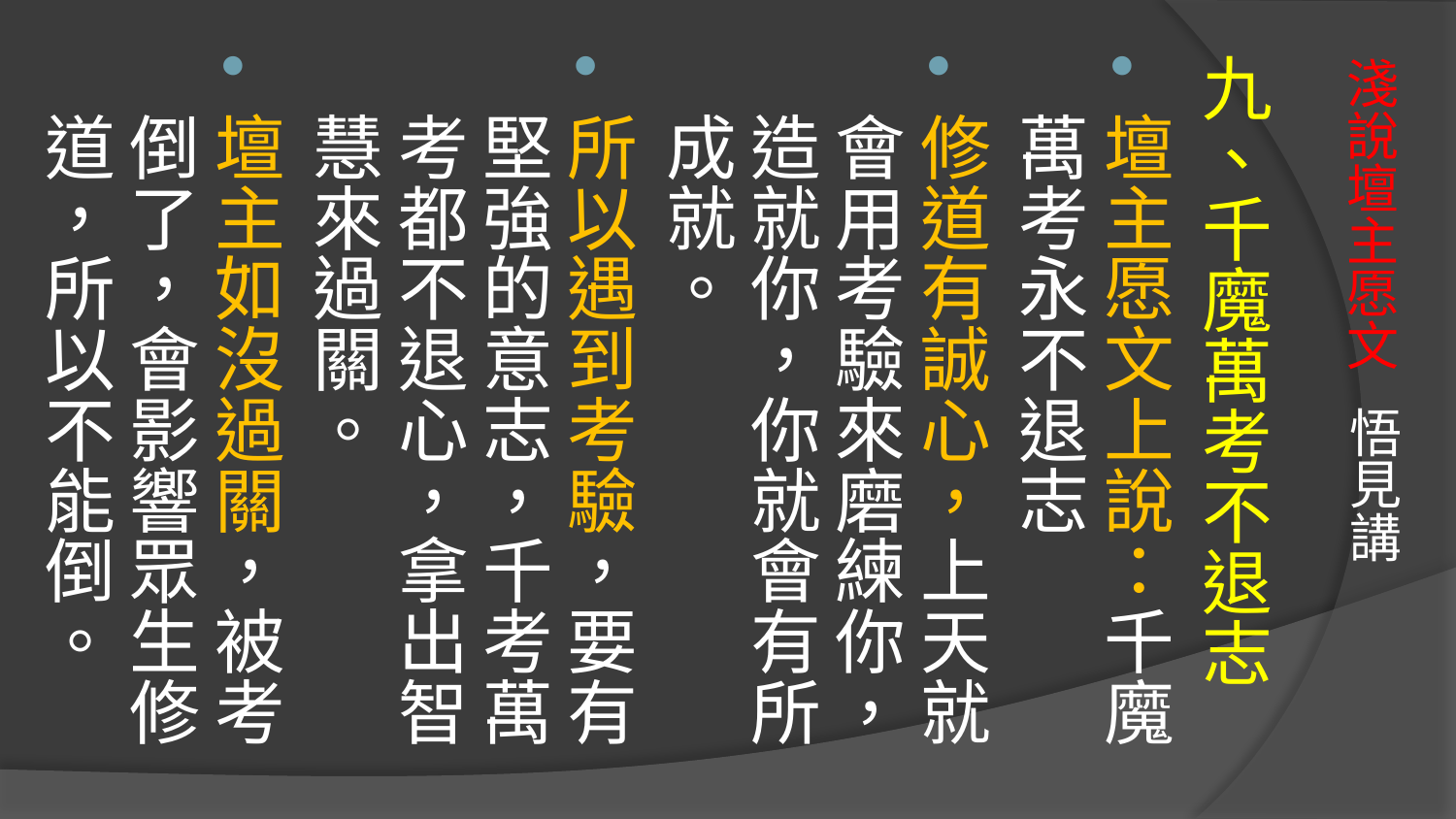

九、千魔萬考不退志
壇主愿文上說：千魔萬考永不退志
修道有誠心，上天就會用考驗來磨練你，造就你，你就會有所成就。
所以遇到考驗，要有堅強的意志，千考萬考都不退心，拿出智慧來過關。
壇主如沒過關，被考倒了，會影響眾生修道，所以不能倒。
# 淺說壇主愿文   悟見講